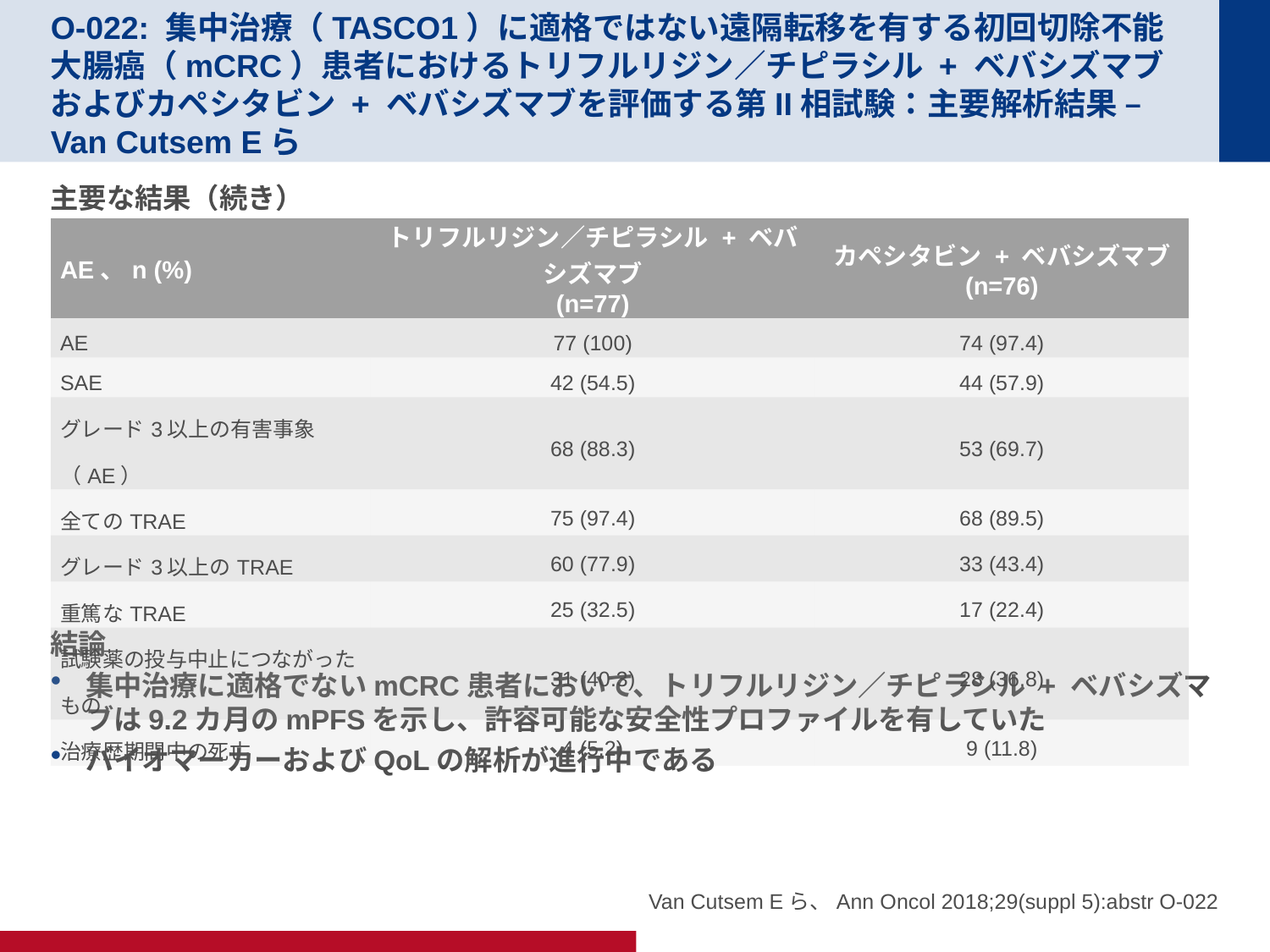

# O-022: 集中治療（TASCO1）に適格ではない遠隔転移を有する初回切除不能大腸癌（mCRC）患者におけるトリフルリジン／チピラシル + ベバシズマブおよびカペシタビン + ベバシズマブを評価する第II相試験：主要解析結果 – Van Cutsem Eら
主要な結果（続き）
結論
集中治療に適格でないmCRC患者において、トリフルリジン／チピラシル + ベバシズマブは9.2カ月のmPFSを示し、許容可能な安全性プロファイルを有していた
バイオマーカーおよびQoLの解析が進行中である
| AE、n (%) | トリフルリジン／チピラシル + ベバシズマブ (n=77) | カペシタビン + ベバシズマブ (n=76) |
| --- | --- | --- |
| AE | 77 (100) | 74 (97.4) |
| SAE | 42 (54.5) | 44 (57.9) |
| グレード3以上の有害事象（AE） | 68 (88.3) | 53 (69.7) |
| 全てのTRAE | 75 (97.4) | 68 (89.5) |
| グレード3以上のTRAE | 60 (77.9) | 33 (43.4) |
| 重篤なTRAE | 25 (32.5) | 17 (22.4) |
| 試験薬の投与中止につながったもの | 31 (40.3) | 28 (36.8) |
| 治療歴期間中の死亡 | 4 (5.2) | 9 (11.8) |
Van Cutsem Eら、Ann Oncol 2018;29(suppl 5):abstr O-022